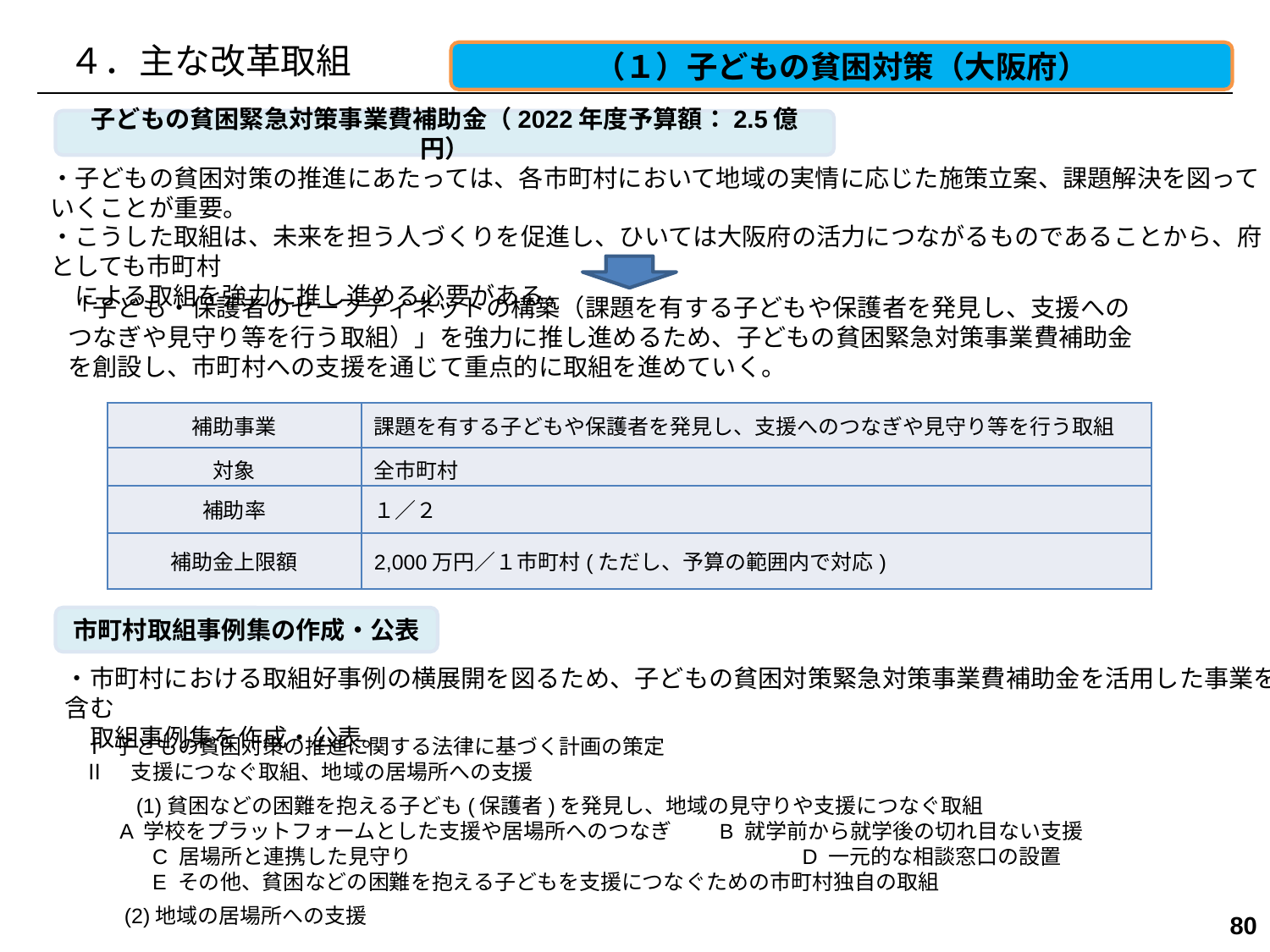

４．主な改革取組
（１）子どもの貧困対策（大阪府）
子どもの貧困緊急対策事業費補助金（2022年度予算額：2.5億円）
・子どもの貧困対策の推進にあたっては、各市町村において地域の実情に応じた施策立案、課題解決を図っていくことが重要。
・こうした取組は、未来を担う人づくりを促進し、ひいては大阪府の活力につながるものであることから、府としても市町村
　による取組を強力に推し進める必要がある。

「子ども・保護者のセーフティネットの構築（課題を有する子どもや保護者を発見し、支援へのつなぎや見守り等を行う取組）」を強力に推し進めるため、子どもの貧困緊急対策事業費補助金を創設し、市町村への支援を通じて重点的に取組を進めていく。
| 補助事業 | 課題を有する子どもや保護者を発見し、支援へのつなぎや見守り等を行う取組 |
| --- | --- |
| 対象 | 全市町村 |
| 補助率 | １／２ |
| 補助金上限額 | 2,000万円／１市町村(ただし、予算の範囲内で対応) |
市町村取組事例集の作成・公表
・市町村における取組好事例の横展開を図るため、子どもの貧困対策緊急対策事業費補助金を活用した事業を含む
　取組事例集を作成・公表。

Ⅰ 子どもの貧困対策の推進に関する法律に基づく計画の策定
Ⅱ　支援につなぐ取組、地域の居場所への支援

　　 (1)貧困などの困難を抱える子ども(保護者)を発見し、地域の見守りや支援につなぐ取組
      A 学校をプラットフォームとした支援や居場所へのつなぎ　　B 就学前から就学後の切れ目ない支援
　　　C 居場所と連携した見守り　　　　　　　　　　　　　　　　　　 D 一元的な相談窓口の設置
　　　E その他、貧困などの困難を抱える子どもを支援につなぐための市町村独自の取組

　   (2)地域の居場所への支援

80